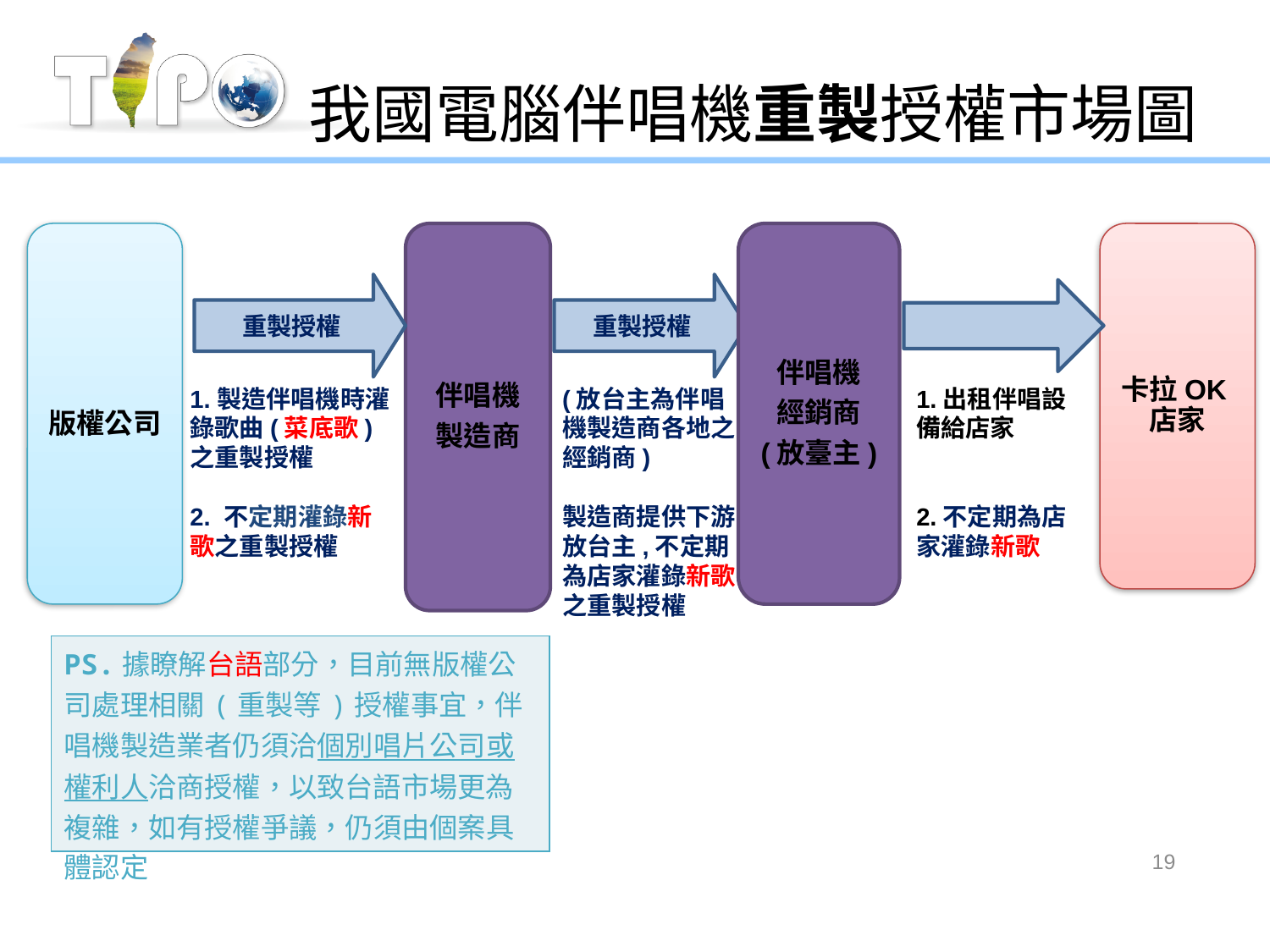

# 我國電腦伴唱機重製授權市場圖
版權公司
伴唱機
製造商
伴唱機
經銷商
(放臺主)
卡拉OK店家
重製授權
重製授權

1.製造伴唱機時灌錄歌曲(菜底歌)之重製授權

2. 不定期灌錄新歌之重製授權
(放台主為伴唱機製造商各地之經銷商)

製造商提供下游放台主,不定期為店家灌錄新歌之重製授權

1.出租伴唱設備給店家

2.不定期為店家灌錄新歌
| PS.據瞭解台語部分，目前無版權公司處理相關(重製等)授權事宜，伴唱機製造業者仍須洽個別唱片公司或權利人洽商授權，以致台語市場更為複雜，如有授權爭議，仍須由個案具體認定 |
| --- |
19